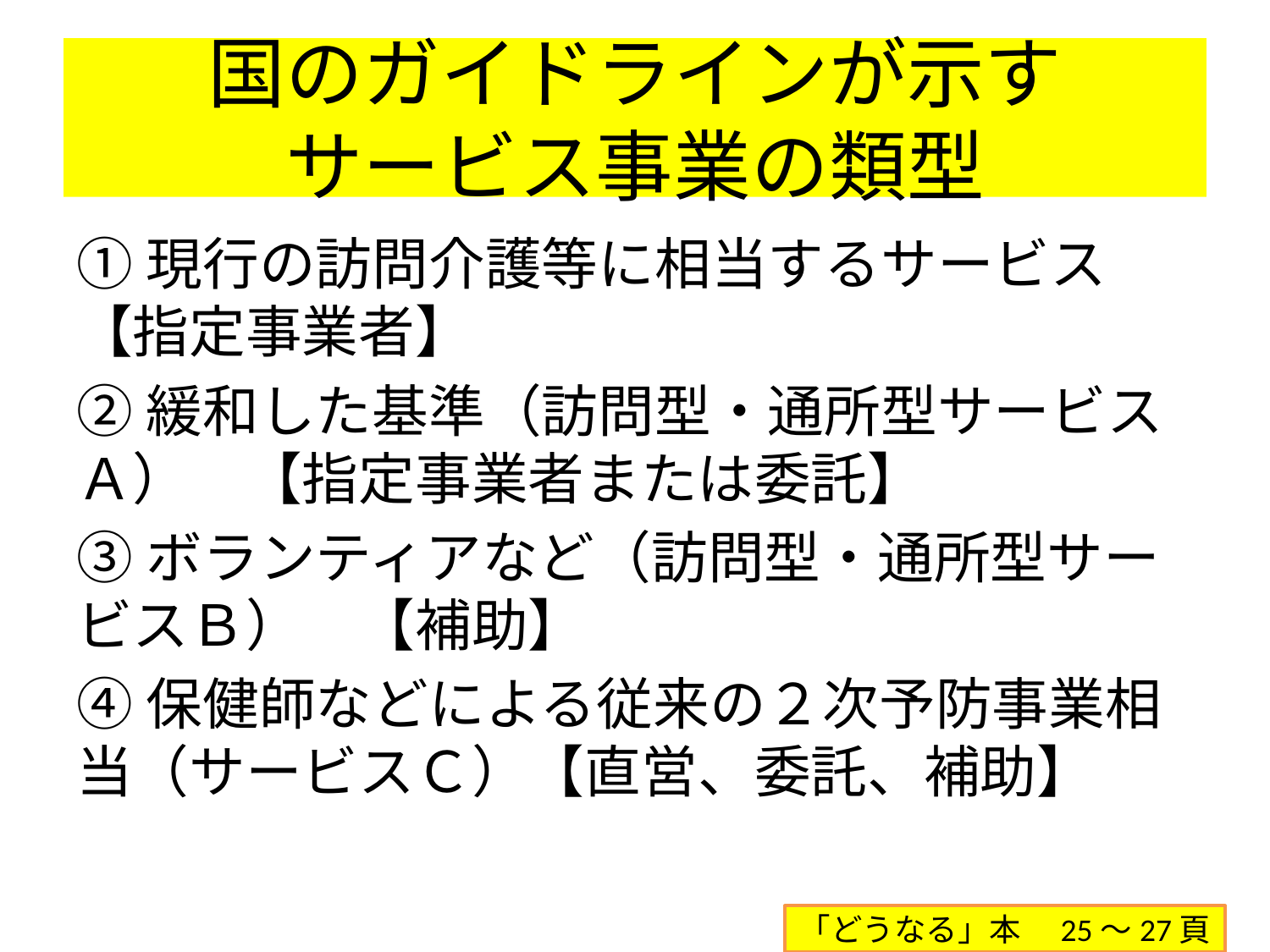

# 国のガイドラインが示す サービス事業の類型
①現行の訪問介護等に相当するサービス　【指定事業者】
②緩和した基準（訪問型・通所型サービスＡ）　【指定事業者または委託】
③ボランティアなど（訪問型・通所型サービスＢ）　【補助】
④保健師などによる従来の２次予防事業相当（サービスＣ）【直営、委託、補助】

「どうなる」本　25～27頁